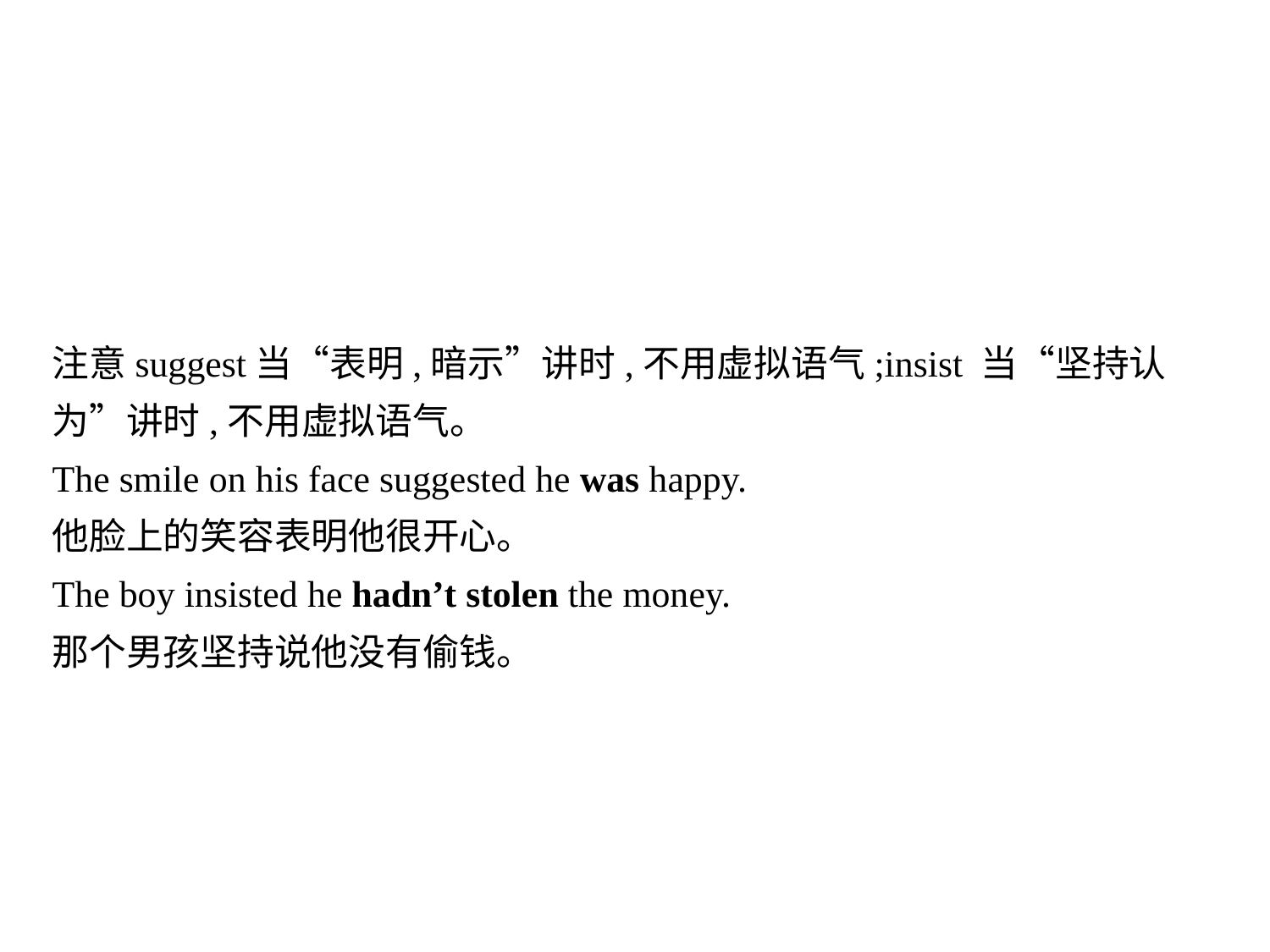

注意suggest当“表明,暗示”讲时,不用虚拟语气;insist 当“坚持认为”讲时,不用虚拟语气。
The smile on his face suggested he was happy.
他脸上的笑容表明他很开心。
The boy insisted he hadn’t stolen the money.
那个男孩坚持说他没有偷钱。